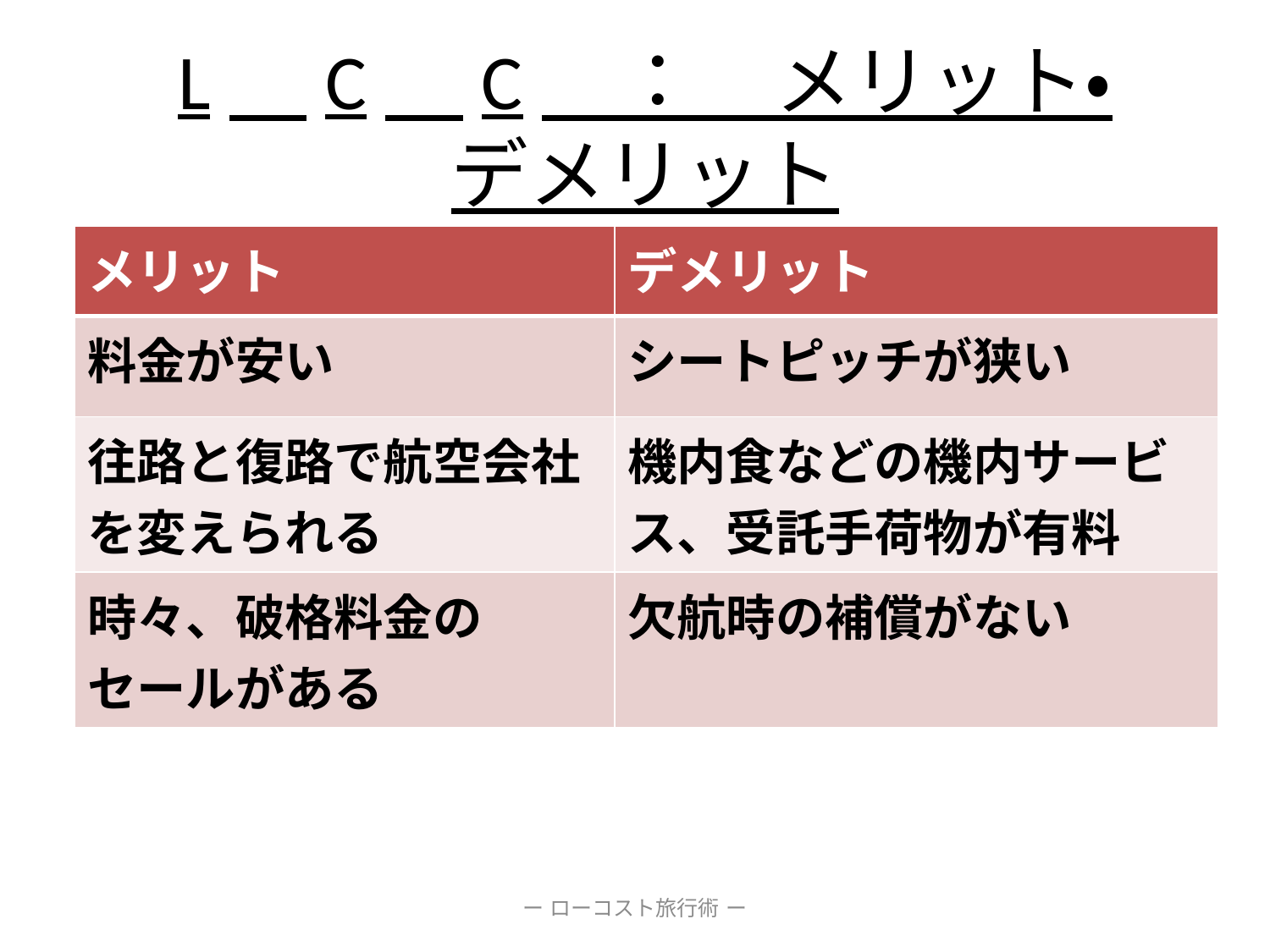

# L　C　C　：　メリット・デメリット
| メリット | デメリット |
| --- | --- |
| 料金が安い | シートピッチが狭い |
| 往路と復路で航空会社を変えられる | 機内食などの機内サービス、受託手荷物が有料 |
| 時々、破格料金の セールがある | 欠航時の補償がない |
ー ローコスト旅行術 ー